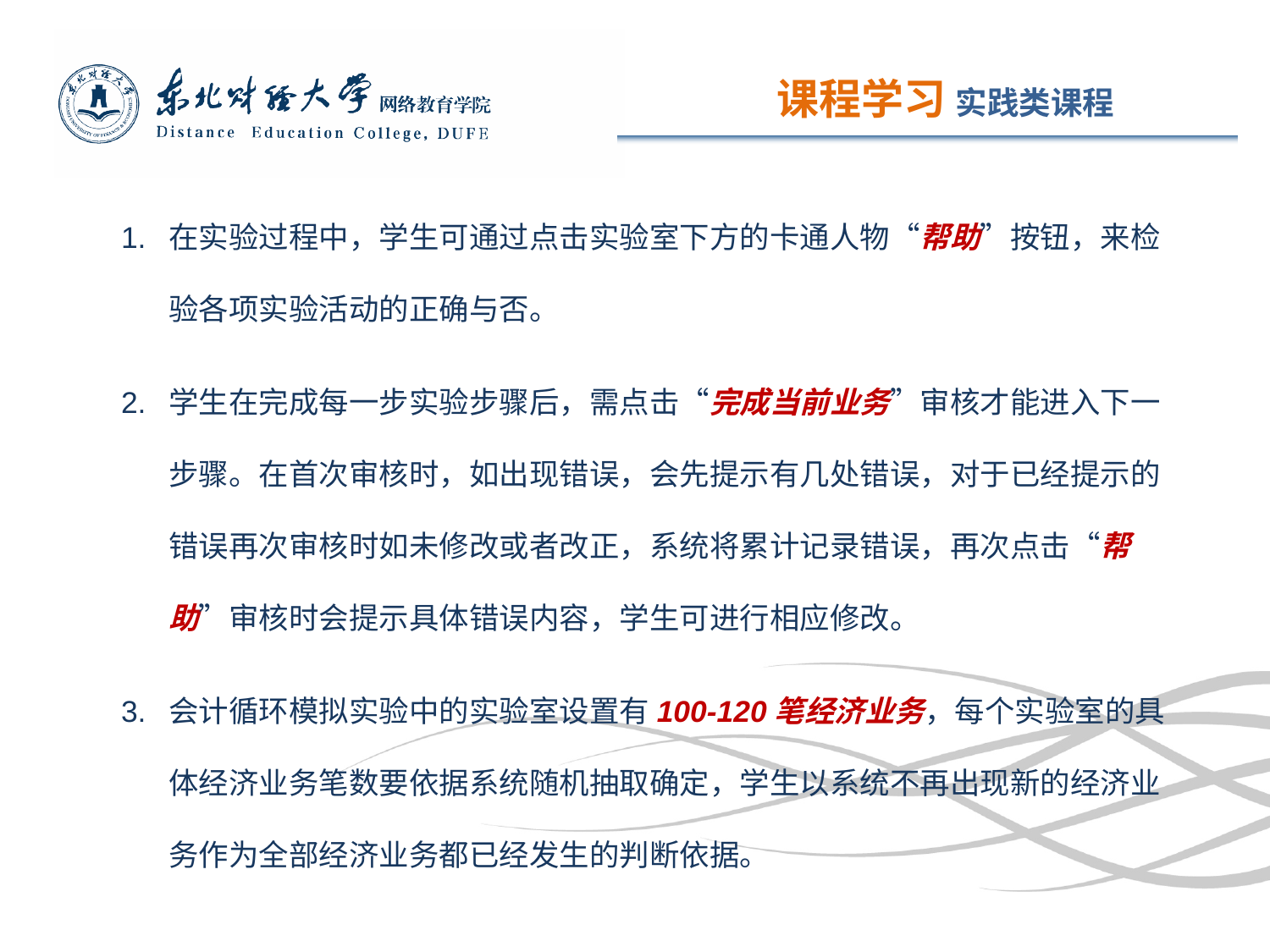

课程学习 实践类课程

在实验过程中，学生可通过点击实验室下方的卡通人物“帮助”按钮，来检验各项实验活动的正确与否。
学生在完成每一步实验步骤后，需点击“完成当前业务”审核才能进入下一步骤。在首次审核时，如出现错误，会先提示有几处错误，对于已经提示的错误再次审核时如未修改或者改正，系统将累计记录错误，再次点击“帮助”审核时会提示具体错误内容，学生可进行相应修改。
会计循环模拟实验中的实验室设置有100-120笔经济业务，每个实验室的具体经济业务笔数要依据系统随机抽取确定，学生以系统不再出现新的经济业务作为全部经济业务都已经发生的判断依据。